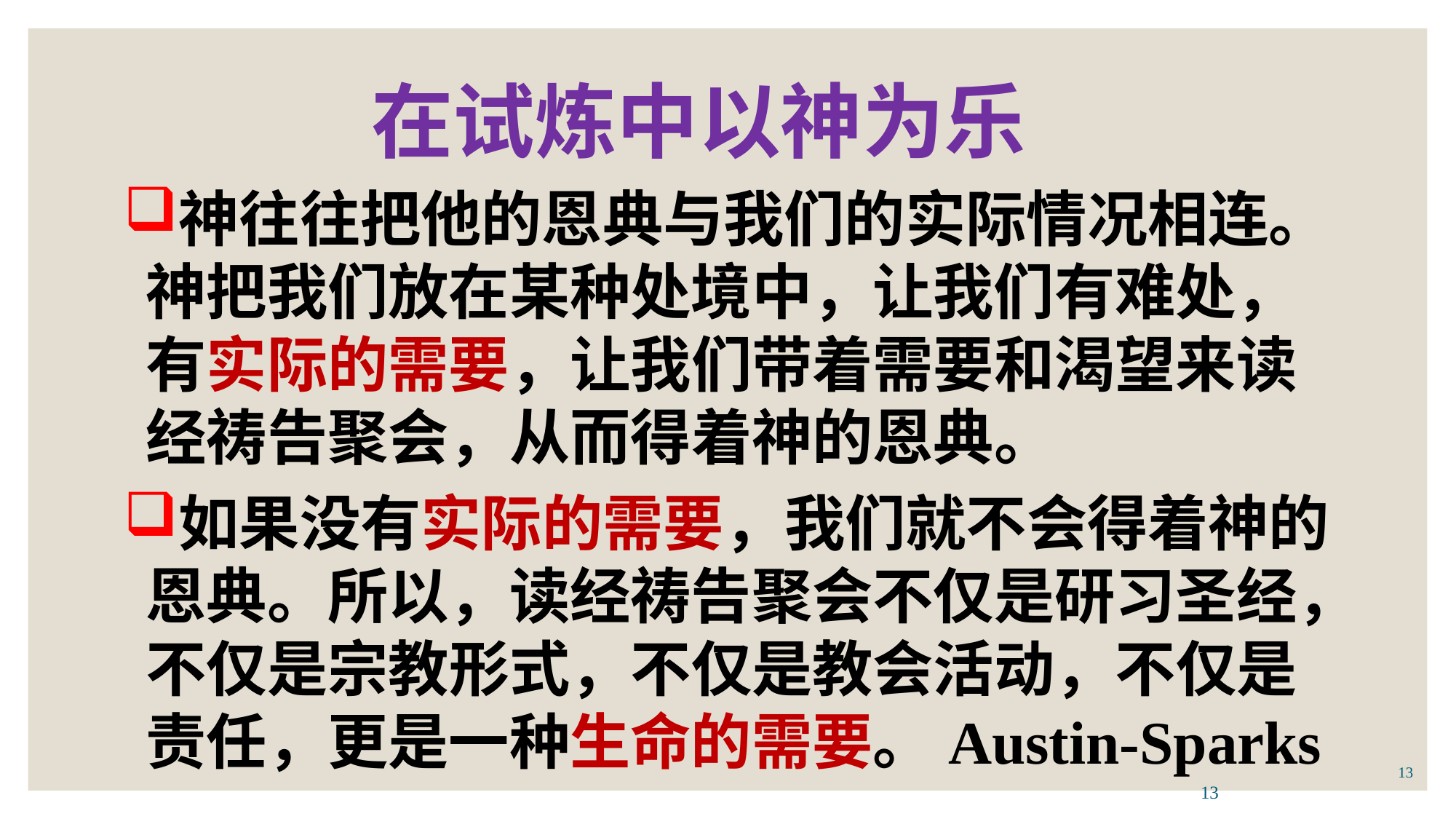

在试炼中以神为乐
神往往把他的恩典与我们的实际情况相连。神把我们放在某种处境中，让我们有难处，有实际的需要，让我们带着需要和渴望来读经祷告聚会，从而得着神的恩典。
如果没有实际的需要，我们就不会得着神的恩典。所以，读经祷告聚会不仅是研习圣经，不仅是宗教形式，不仅是教会活动，不仅是责任，更是一种生命的需要。Austin-Sparks
13
13